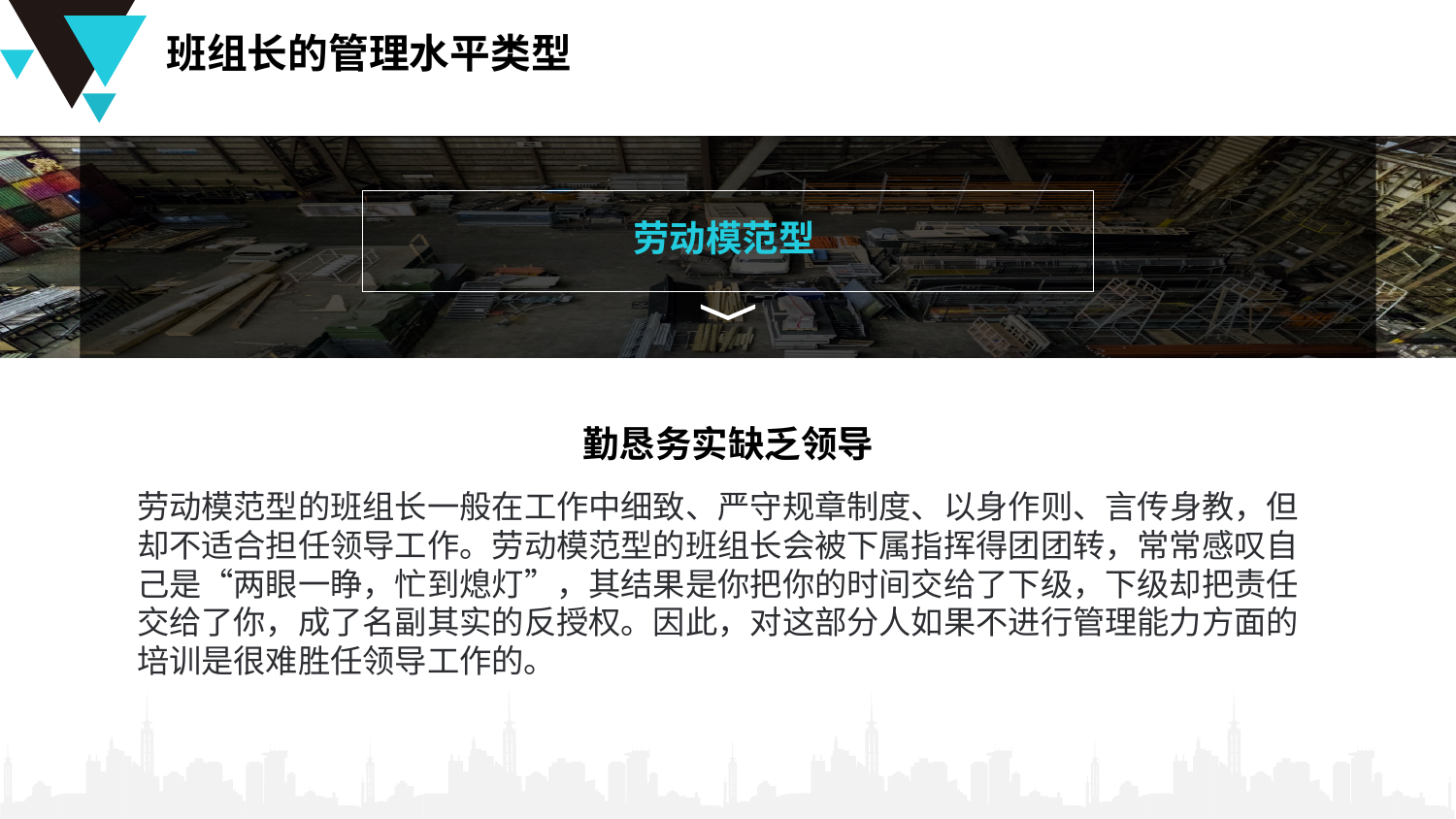

班组长的管理水平类型

劳动模范型

勤恳务实缺乏领导
劳动模范型的班组长一般在工作中细致、严守规章制度、以身作则、言传身教，但却不适合担任领导工作。劳动模范型的班组长会被下属指挥得团团转，常常感叹自己是“两眼一睁，忙到熄灯”，其结果是你把你的时间交给了下级，下级却把责任交给了你，成了名副其实的反授权。因此，对这部分人如果不进行管理能力方面的培训是很难胜任领导工作的。